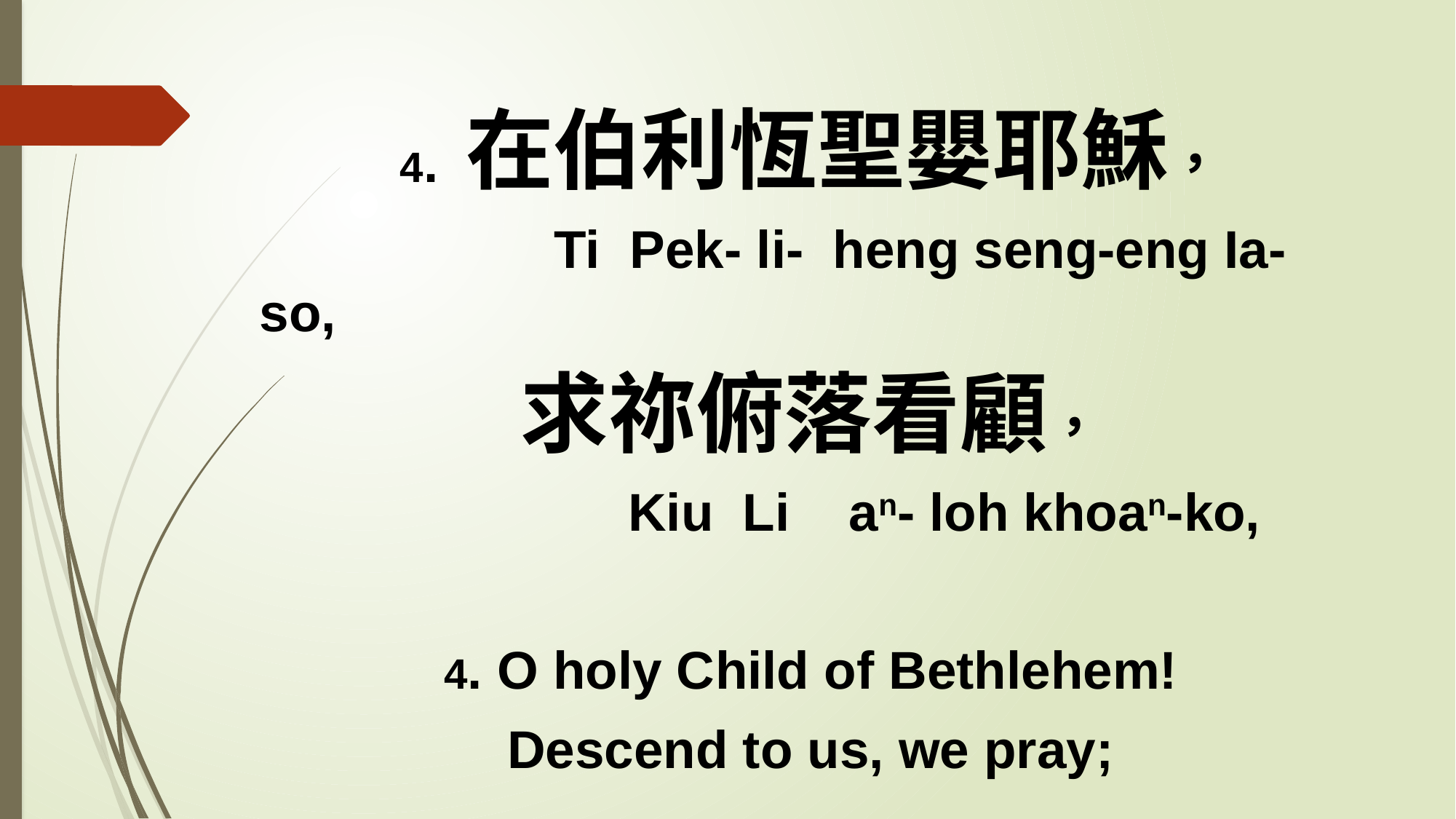

4. 在伯利恆聖嬰耶穌，
                    Ti  Pek- li-  heng seng-eng Ia-so,
求祢俯落看顧，
                         Kiu  Li    an- loh khoan-ko,

4. O holy Child of Bethlehem!
Descend to us, we pray;